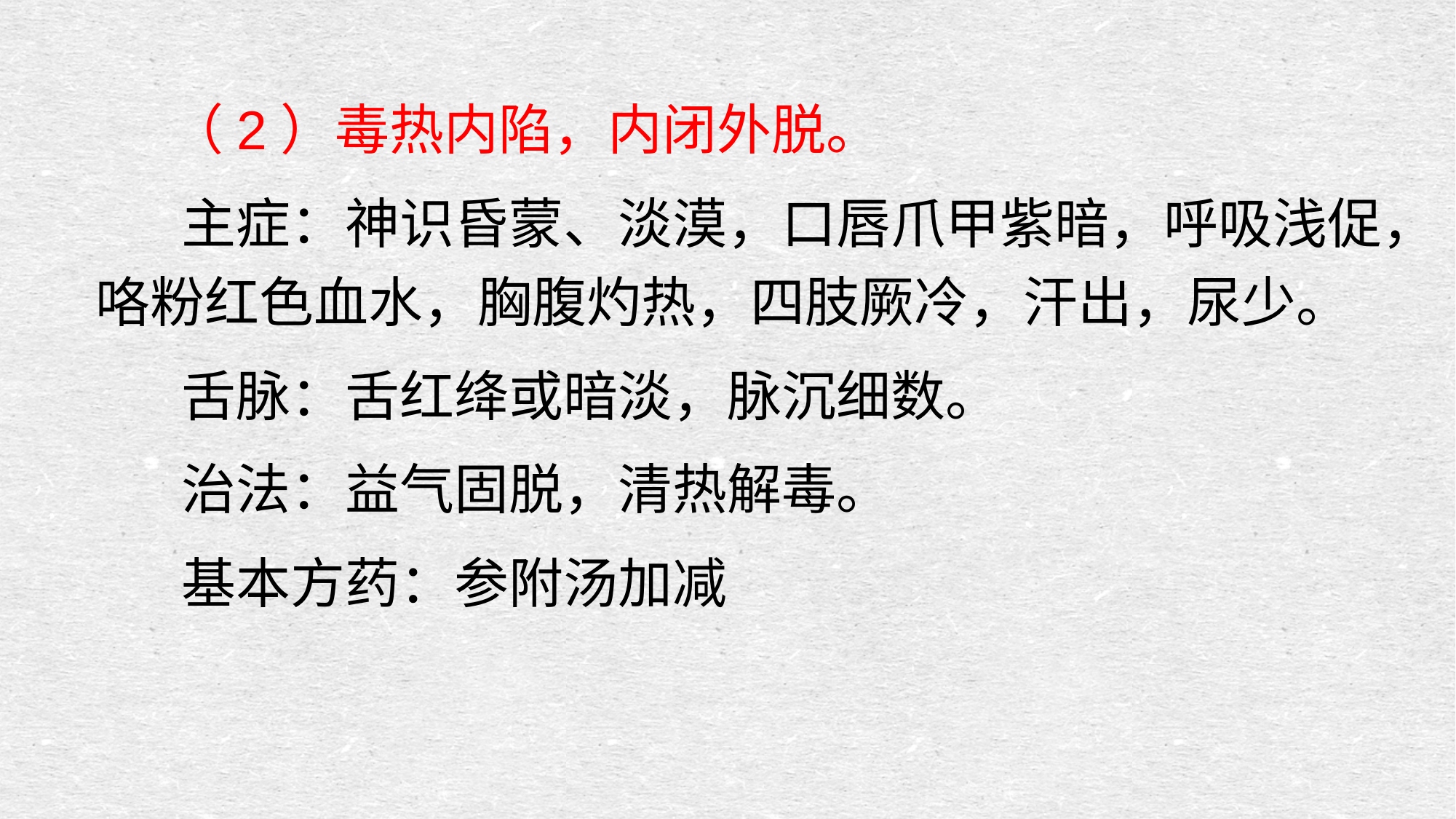

（2）毒热内陷，内闭外脱。
      主症：神识昏蒙、淡漠，口唇爪甲紫暗，呼吸浅促，咯粉红色血水，胸腹灼热，四肢厥冷，汗出，尿少。
      舌脉：舌红绛或暗淡，脉沉细数。
      治法：益气固脱，清热解毒。
      基本方药：参附汤加减